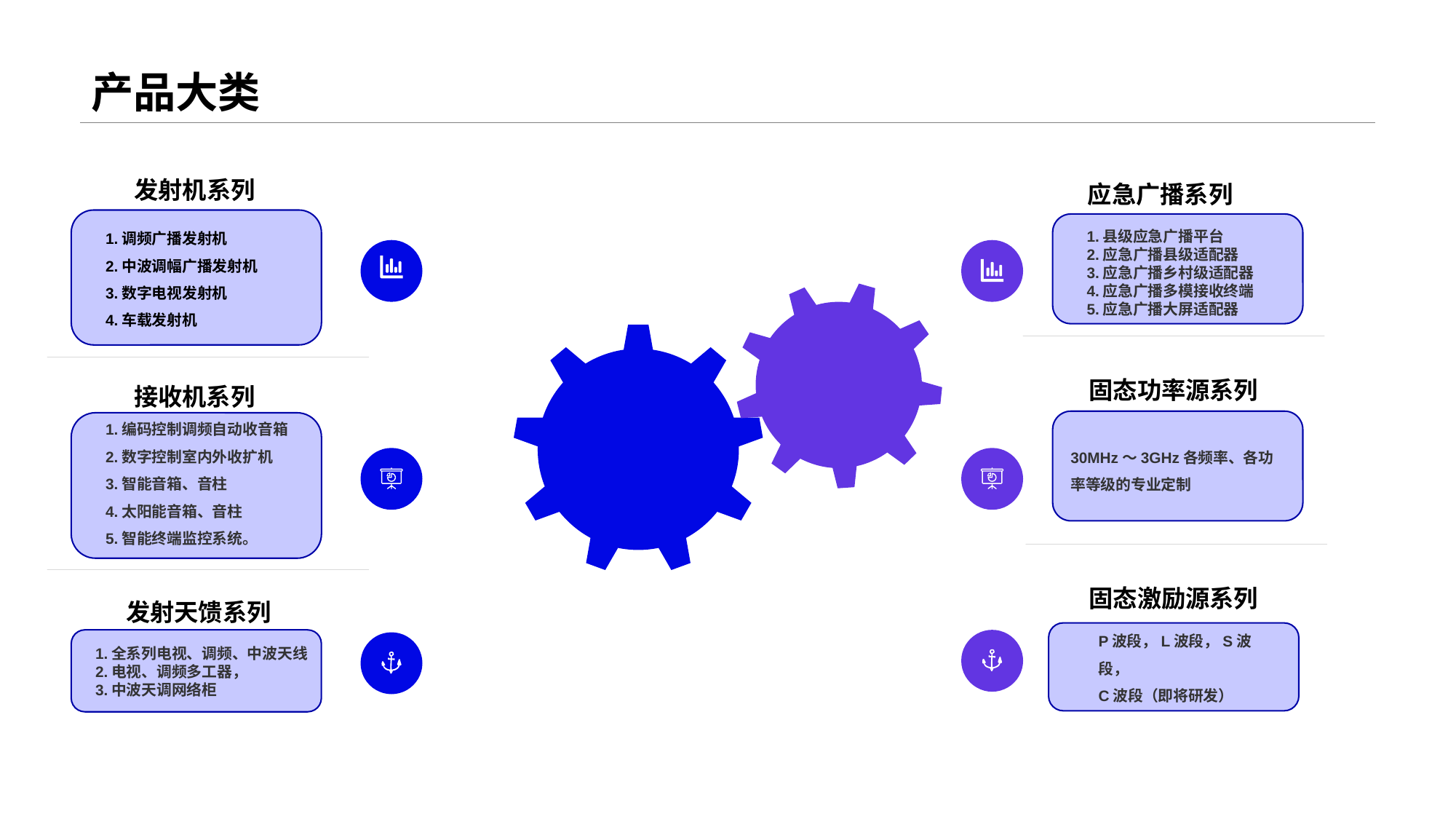

# 产品大类
发射机系列
应急广播系列

1.调频广播发射机
2.中波调幅广播发射机
3.数字电视发射机
4.车载发射机

1.县级应急广播平台
2.应急广播县级适配器
3.应急广播乡村级适配器
4.应急广播多模接收终端
5.应急广播大屏适配器

固态功率源系列
接收机系列
1.编码控制调频自动收音箱
2.数字控制室内外收扩机
3.智能音箱、音柱
4.太阳能音箱、音柱
5.智能终端监控系统。

30MHz～3GHz各频率、各功率等级的专业定制

固态激励源系列
发射天馈系列

P波段，L波段，S波段，
C波段（即将研发）
1.全系列电视、调频、中波天线
2.电视、调频多工器，
3.中波天调网络柜